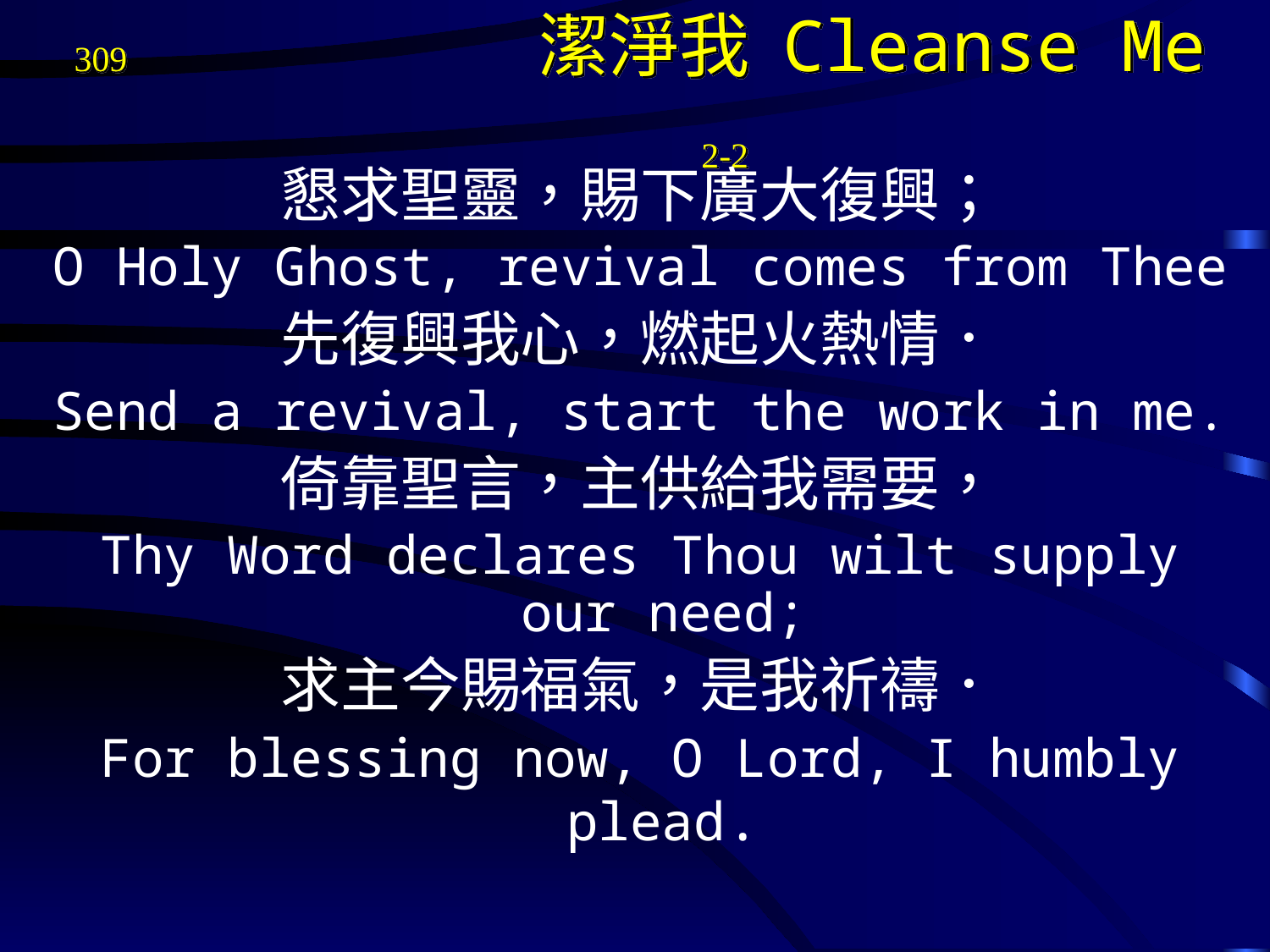

# 309     潔淨我 Cleanse Me     2-2
懇求聖靈，賜下廣大復興；
O Holy Ghost, revival comes from Thee
先復興我心，燃起火熱情．
Send a revival, start the work in me.
倚靠聖言，主供給我需要，
Thy Word declares Thou wilt supply our need;
求主今賜福氣，是我祈禱．
For blessing now, O Lord, I humbly plead.